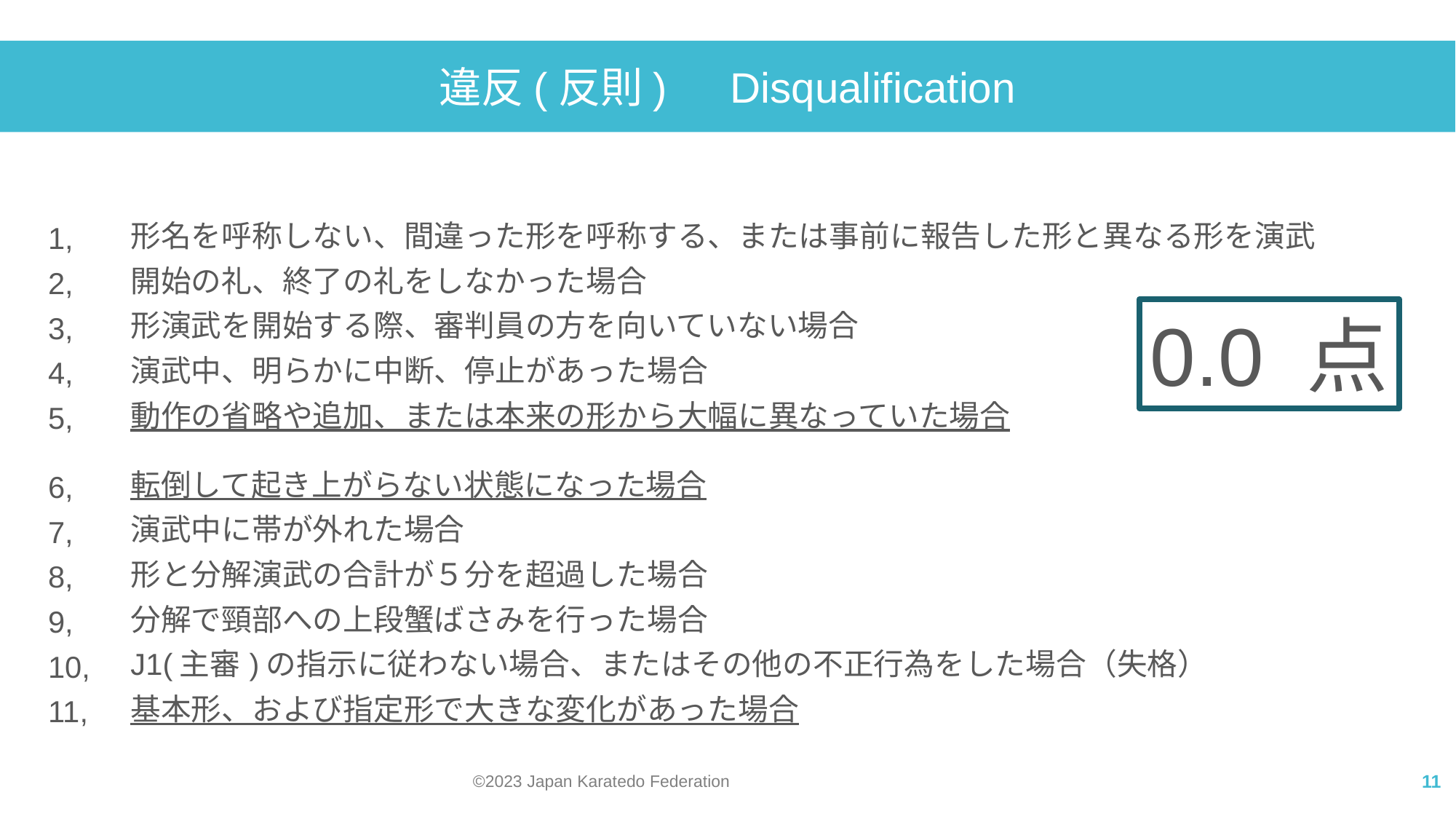

違反(反則)　Disqualification
| 1, | 形名を呼称しない、間違った形を呼称する、または事前に報告した形と異なる形を演武 |
| --- | --- |
| 2, | 開始の礼、終了の礼をしなかった場合 |
| 3, | 形演武を開始する際、審判員の方を向いていない場合 |
| 4, | 演武中、明らかに中断、停止があった場合 |
| 5, | 動作の省略や追加、または本来の形から大幅に異なっていた場合 |
| 6, | 転倒して起き上がらない状態になった場合 |
| 7, | 演武中に帯が外れた場合 |
| 8, | 形と分解演武の合計が５分を超過した場合 |
| 9, | 分解で頸部への上段蟹ばさみを行った場合 |
| 10, | J1(主審)の指示に従わない場合、またはその他の不正行為をした場合（失格） |
| 11, | 基本形、および指定形で大きな変化があった場合 |
0.0 点
©️2023 Japan Karatedo Federation
11